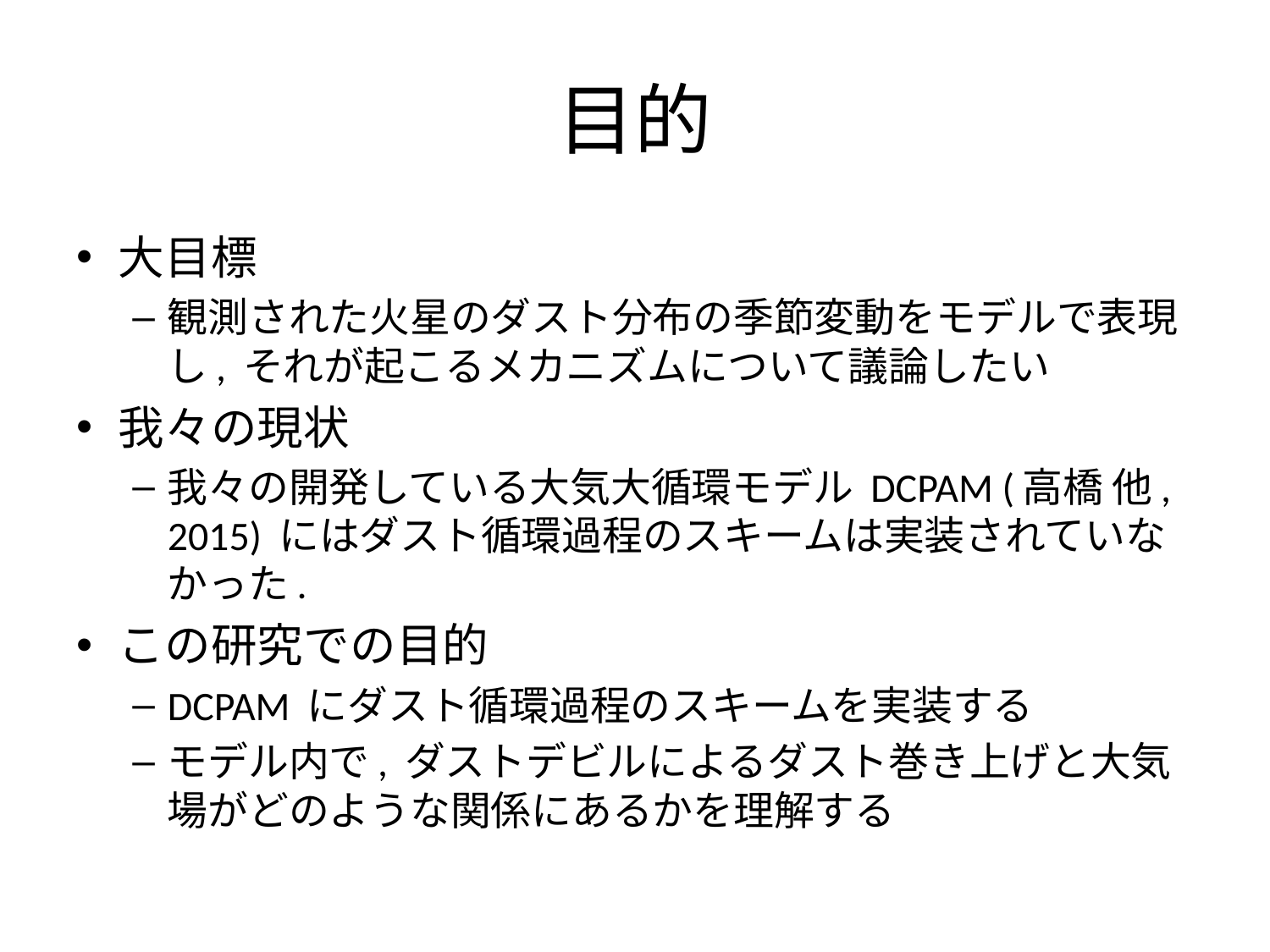

# 目的
大目標
観測された火星のダスト分布の季節変動をモデルで表現し, それが起こるメカニズムについて議論したい
我々の現状
我々の開発している大気大循環モデル DCPAM (高橋 他, 2015) にはダスト循環過程のスキームは実装されていなかった.
この研究での目的
DCPAM にダスト循環過程のスキームを実装する
モデル内で, ダストデビルによるダスト巻き上げと大気場がどのような関係にあるかを理解する